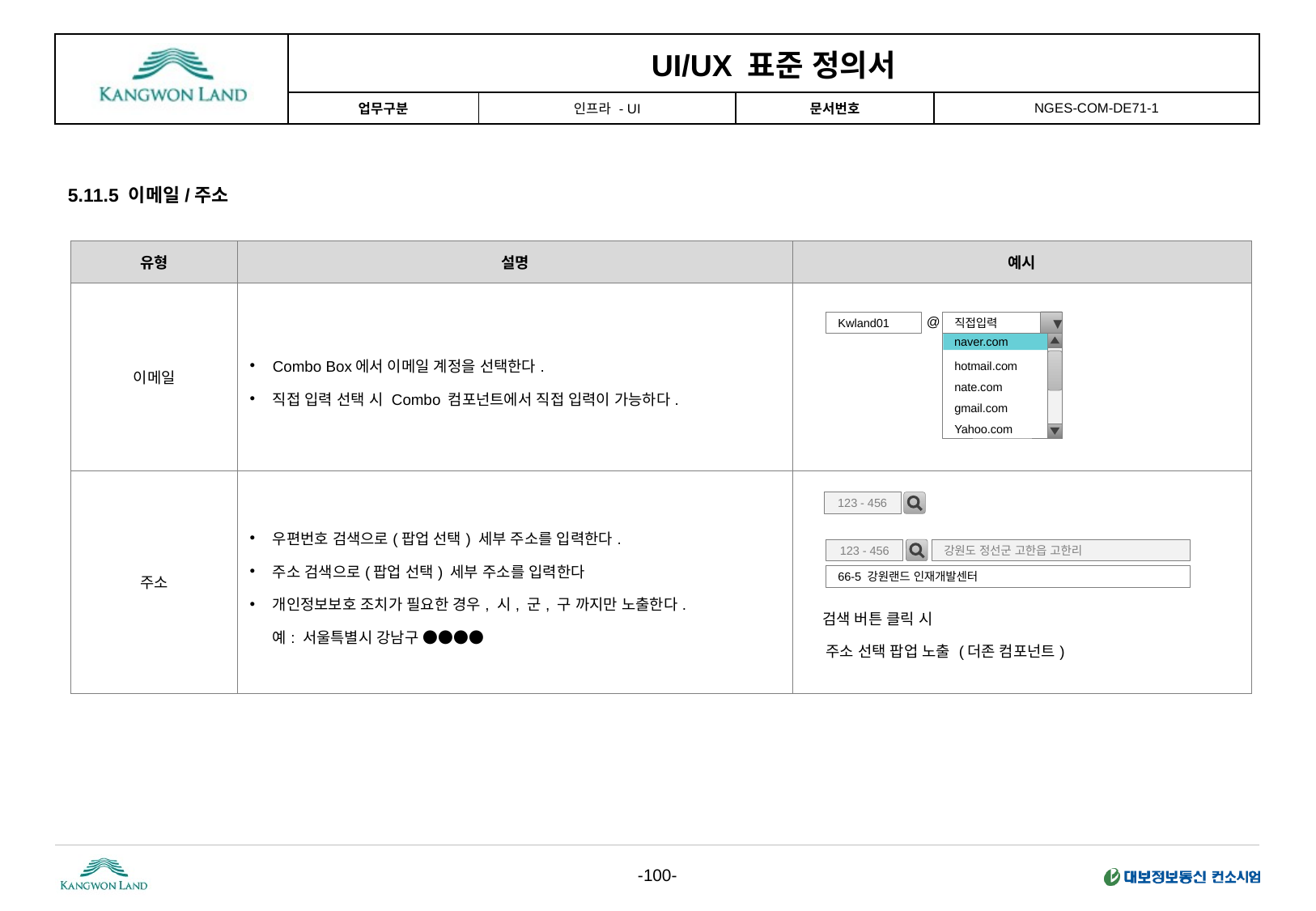

5.11.5 이메일/주소
| 유형 | 설명 | 예시 |
| --- | --- | --- |
| 이메일 | Combo Box에서 이메일 계정을 선택한다. 직접 입력 선택 시 Combo 컴포넌트에서 직접 입력이 가능하다. |  |
| 주소 | 우편번호 검색으로(팝업 선택) 세부 주소를 입력한다. 주소 검색으로(팝업 선택) 세부 주소를 입력한다 개인정보보호 조치가 필요한 경우, 시, 군, 구 까지만 노출한다. 예: 서울특별시 강남구 ●●●● | 검색 버튼 클릭 시 주소 선택 팝업 노출 (더존 컴포넌트) |
@
Kwland01
직접입력
▼

naver.com
hotmail.com
nate.com
gmail.com
Yahoo.com
naver.com
123 - 456

123 - 456

강원도 정선군 고한읍 고한리
66-5 강원랜드 인재개발센터